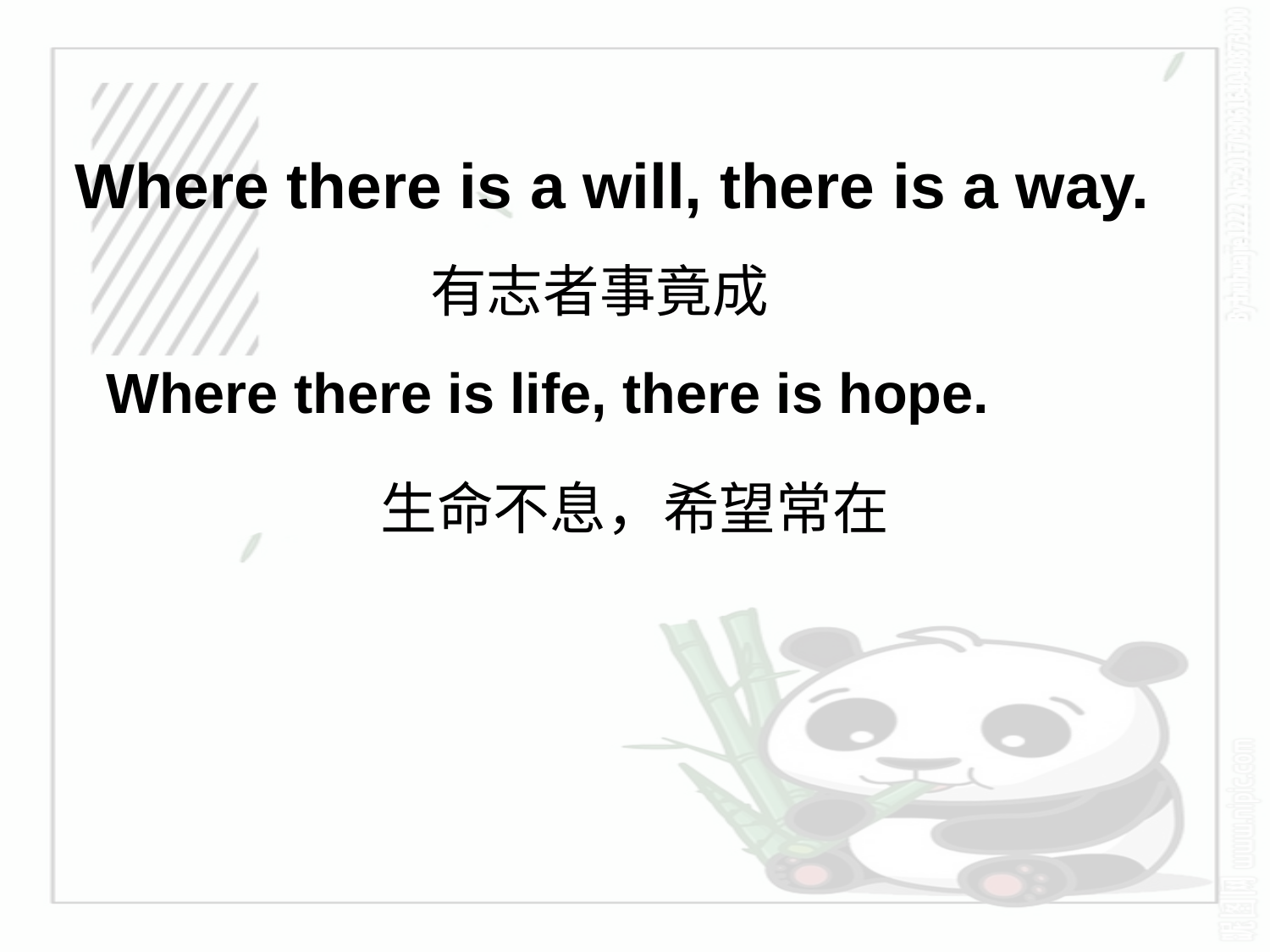

Where there is a will, there is a way.
有志者事竟成
Where there is life, there is hope.
生命不息，希望常在